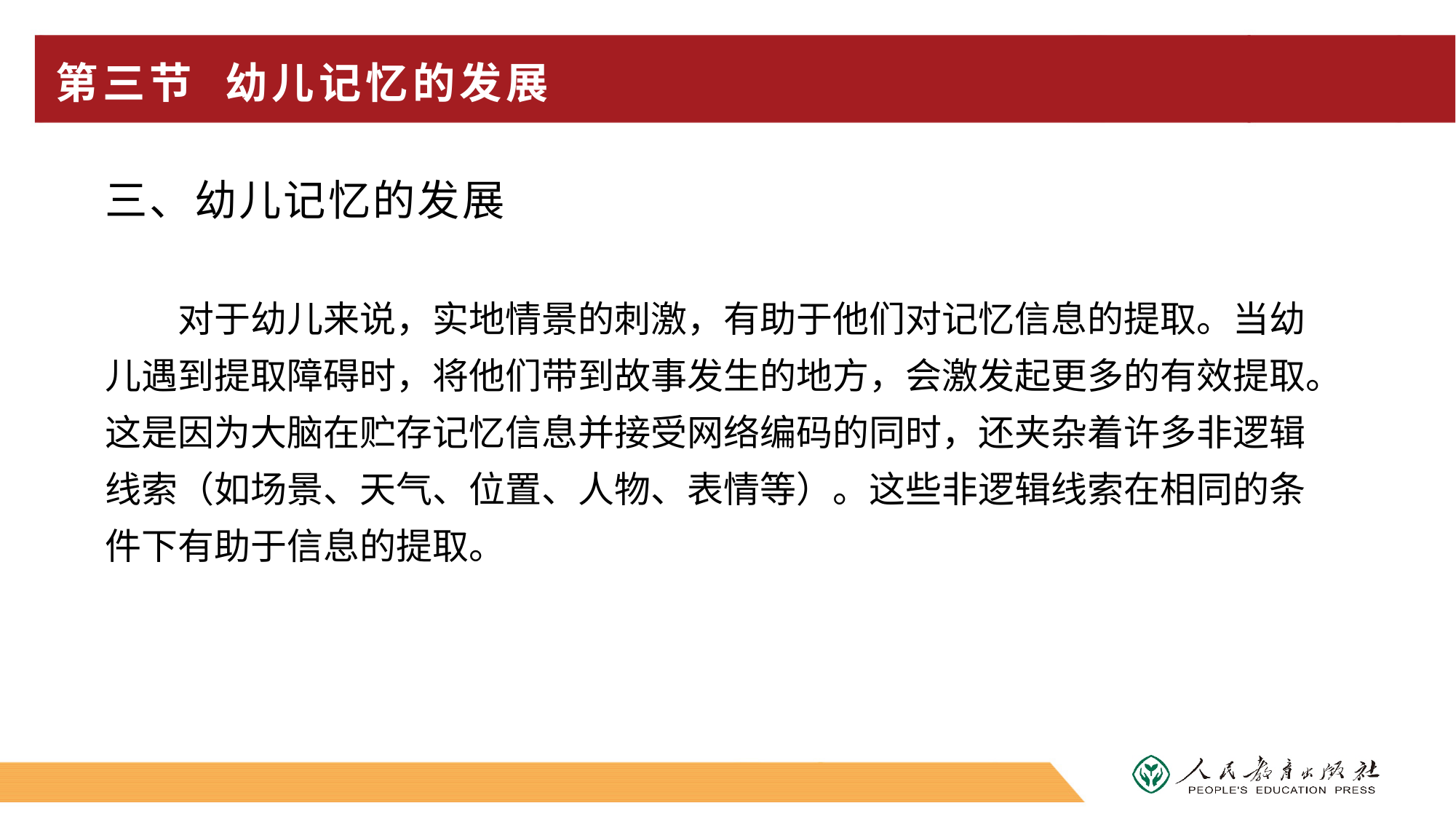

# 第三节  幼儿记忆的发展
三、幼儿记忆的发展
对于幼儿来说，实地情景的刺激，有助于他们对记忆信息的提取。当幼儿遇到提取障碍时，将他们带到故事发生的地方，会激发起更多的有效提取。这是因为大脑在贮存记忆信息并接受网络编码的同时，还夹杂着许多非逻辑线索（如场景、天气、位置、人物、表情等）。这些非逻辑线索在相同的条件下有助于信息的提取。